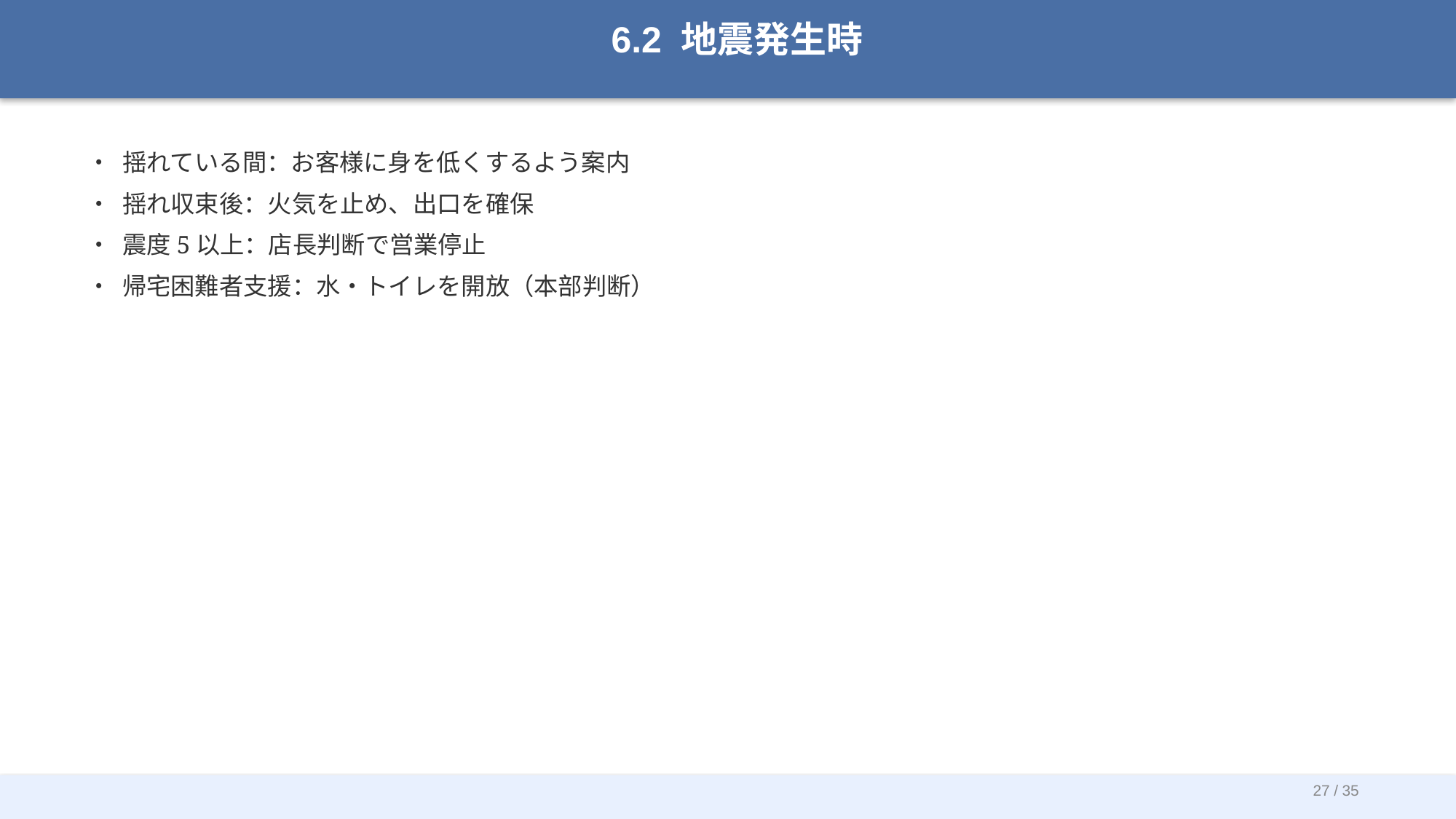

6.2 地震発生時
• 揺れている間：お客様に身を低くするよう案内
• 揺れ収束後：火気を止め、出口を確保
• 震度5以上：店長判断で営業停止
• 帰宅困難者支援：水・トイレを開放（本部判断）

27 / 35